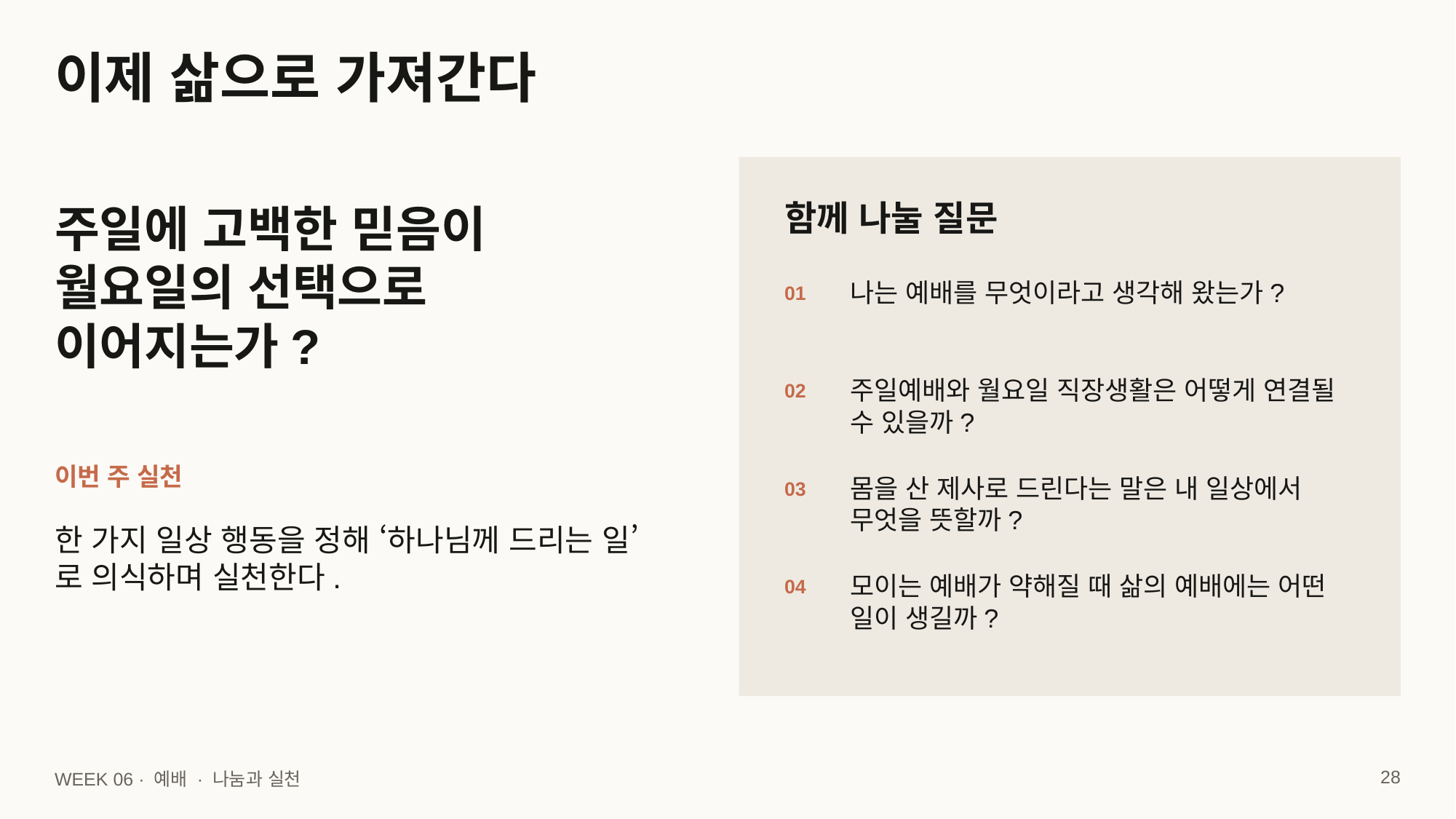

이제 삶으로 가져간다

함께 나눌 질문
주일에 고백한 믿음이
월요일의 선택으로 이어지는가?
나는 예배를 무엇이라고 생각해 왔는가?
01
주일예배와 월요일 직장생활은 어떻게 연결될 수 있을까?
02
이번 주 실천
몸을 산 제사로 드린다는 말은 내 일상에서 무엇을 뜻할까?
03
한 가지 일상 행동을 정해 ‘하나님께 드리는 일’로 의식하며 실천한다.
모이는 예배가 약해질 때 삶의 예배에는 어떤 일이 생길까?
04
28
WEEK 06 · 예배 · 나눔과 실천